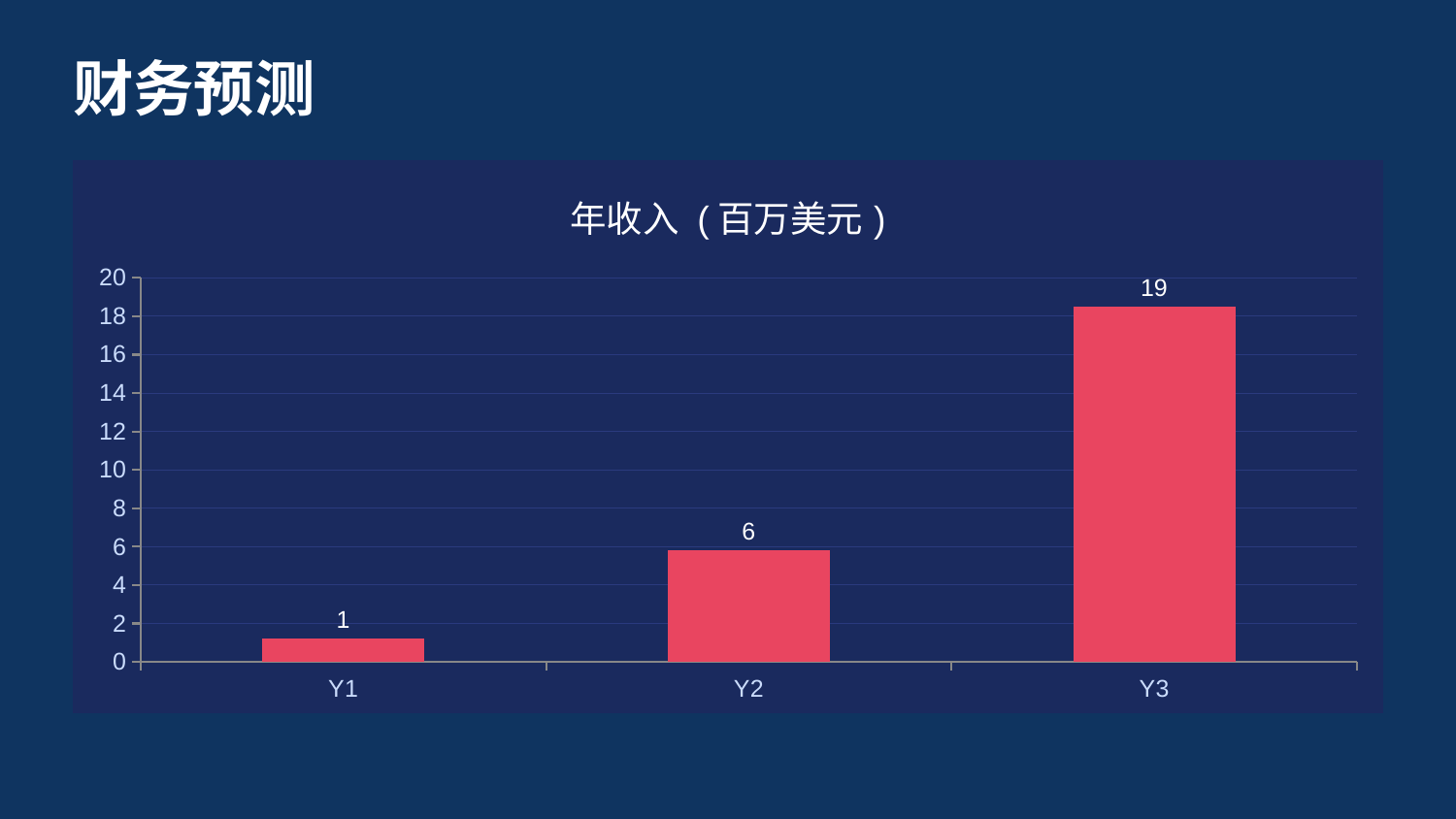

财务预测

### Chart: 年收入 (百万美元)

| Category | 收入 |
|---|---|
| Y1 | 1.2 |
| Y2 | 5.8 |
| Y3 | 18.5 |